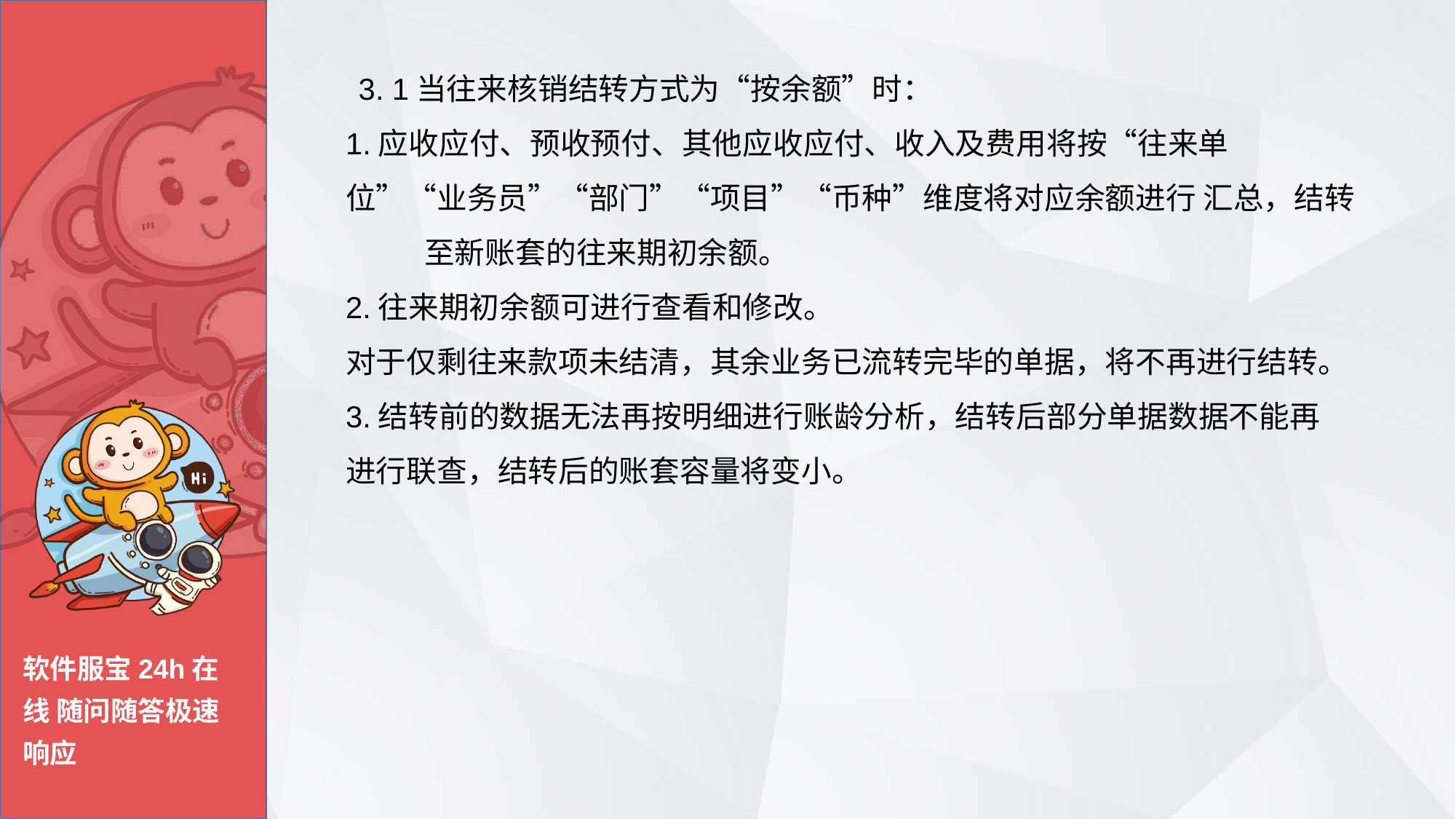

# 3. 1当往来核销结转方式为“按余额”时：
1.应收应付、预收预付、其他应收应付、收入及费用将按“往来单
位”“业务员”“部门”“项目”“币种”维度将对应余额进行 汇总，结转至新账套的往来期初余额。
2.往来期初余额可进行查看和修改。
对于仅剩往来款项未结清，其余业务已流转完毕的单据，将不再进行结转。
3.结转前的数据无法再按明细进行账龄分析，结转后部分单据数据不能再
进行联查，结转后的账套容量将变小。

软件服宝24h在线 随问随答极速响应